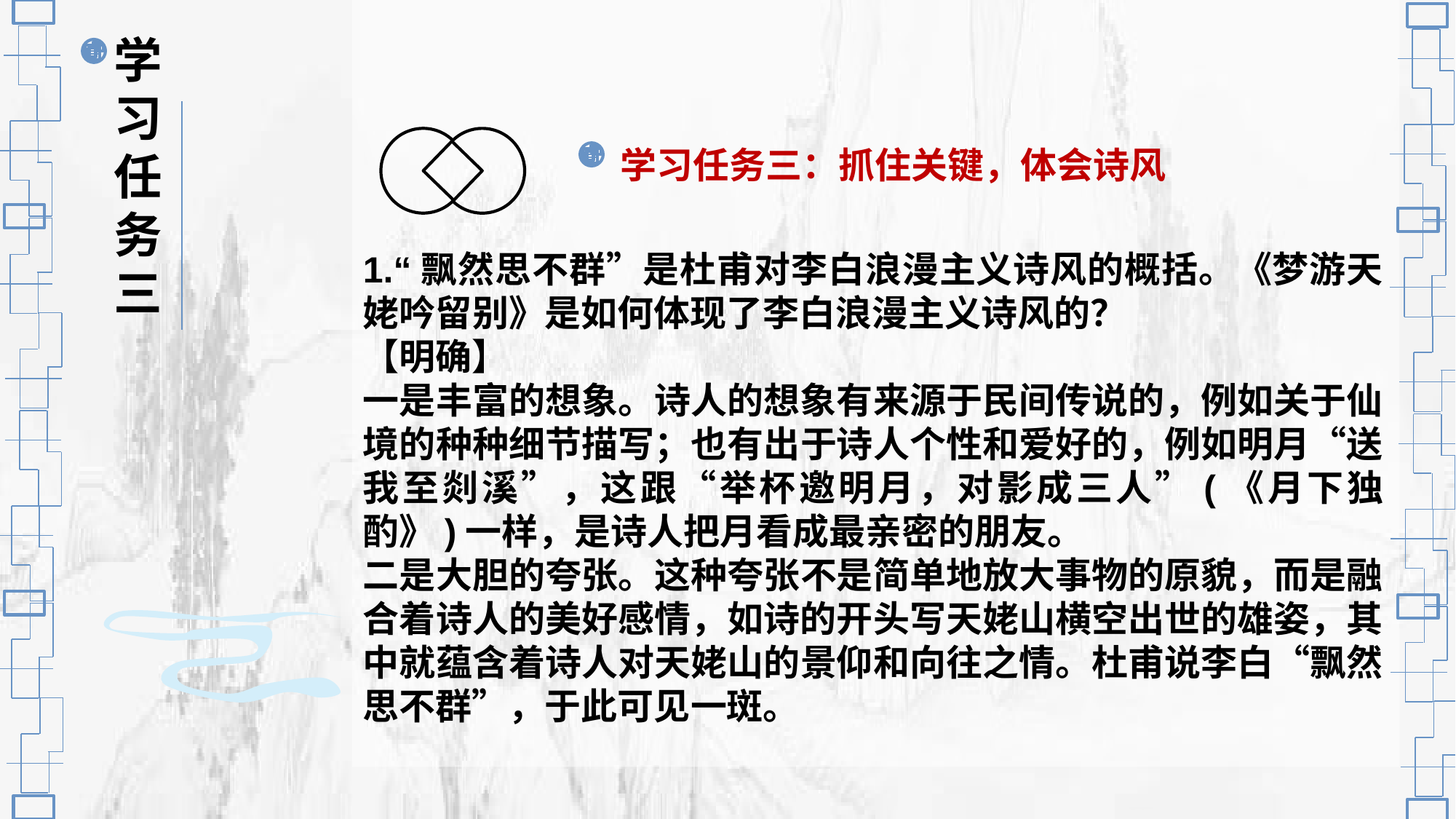

学习任务三

学习任务三：抓住关键，体会诗风

1.“飘然思不群”是杜甫对李白浪漫主义诗风的概括。《梦游天姥吟留别》是如何体现了李白浪漫主义诗风的？
【明确】
一是丰富的想象。诗人的想象有来源于民间传说的，例如关于仙境的种种细节描写；也有出于诗人个性和爱好的，例如明月“送我至剡溪”，这跟“举杯邀明月，对影成三人”(《月下独酌》)一样，是诗人把月看成最亲密的朋友。
二是大胆的夸张。这种夸张不是简单地放大事物的原貌，而是融合着诗人的美好感情，如诗的开头写天姥山横空出世的雄姿，其中就蕴含着诗人对天姥山的景仰和向往之情。杜甫说李白“飘然思不群”，于此可见一斑。

PPT模板 http://www.1ppt.com/moban/